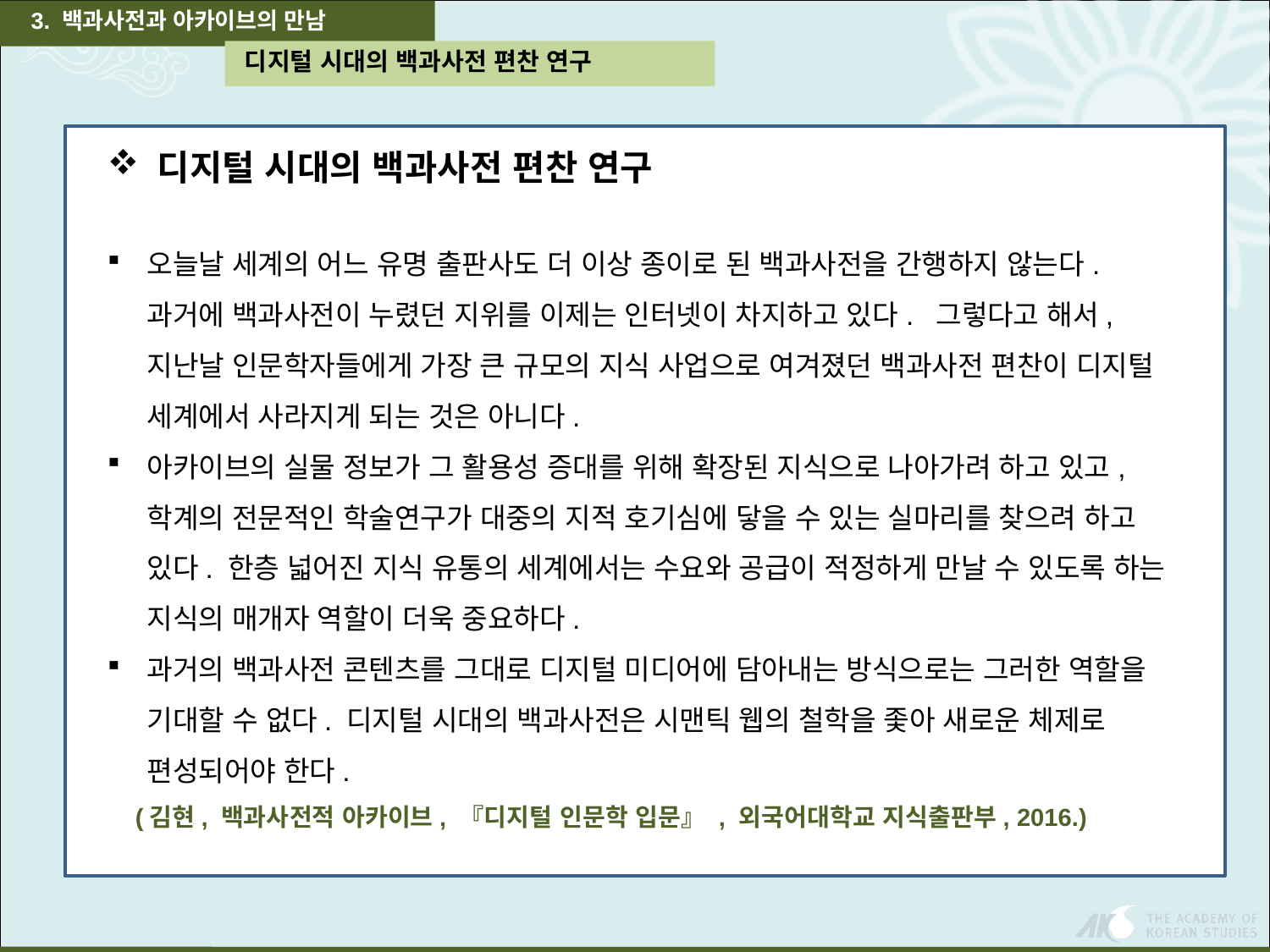

3. 백과사전과 아카이브의 만남

 디지털 시대의 백과사전 편찬 연구

디지털 시대의 백과사전 편찬 연구

오늘날 세계의 어느 유명 출판사도 더 이상 종이로 된 백과사전을 간행하지 않는다. 과거에 백과사전이 누렸던 지위를 이제는 인터넷이 차지하고 있다.  그렇다고 해서, 지난날 인문학자들에게 가장 큰 규모의 지식 사업으로 여겨졌던 백과사전 편찬이 디지털 세계에서 사라지게 되는 것은 아니다.
아카이브의 실물 정보가 그 활용성 증대를 위해 확장된 지식으로 나아가려 하고 있고, 학계의 전문적인 학술연구가 대중의 지적 호기심에 닿을 수 있는 실마리를 찾으려 하고 있다. 한층 넓어진 지식 유통의 세계에서는 수요와 공급이 적정하게 만날 수 있도록 하는 지식의 매개자 역할이 더욱 중요하다.
과거의 백과사전 콘텐츠를 그대로 디지털 미디어에 담아내는 방식으로는 그러한 역할을 기대할 수 없다. 디지털 시대의 백과사전은 시맨틱 웹의 철학을 좇아 새로운 체제로 편성되어야 한다.
    (김현, 백과사전적 아카이브, 『디지털 인문학 입문』 , 외국어대학교 지식출판부, 2016.)